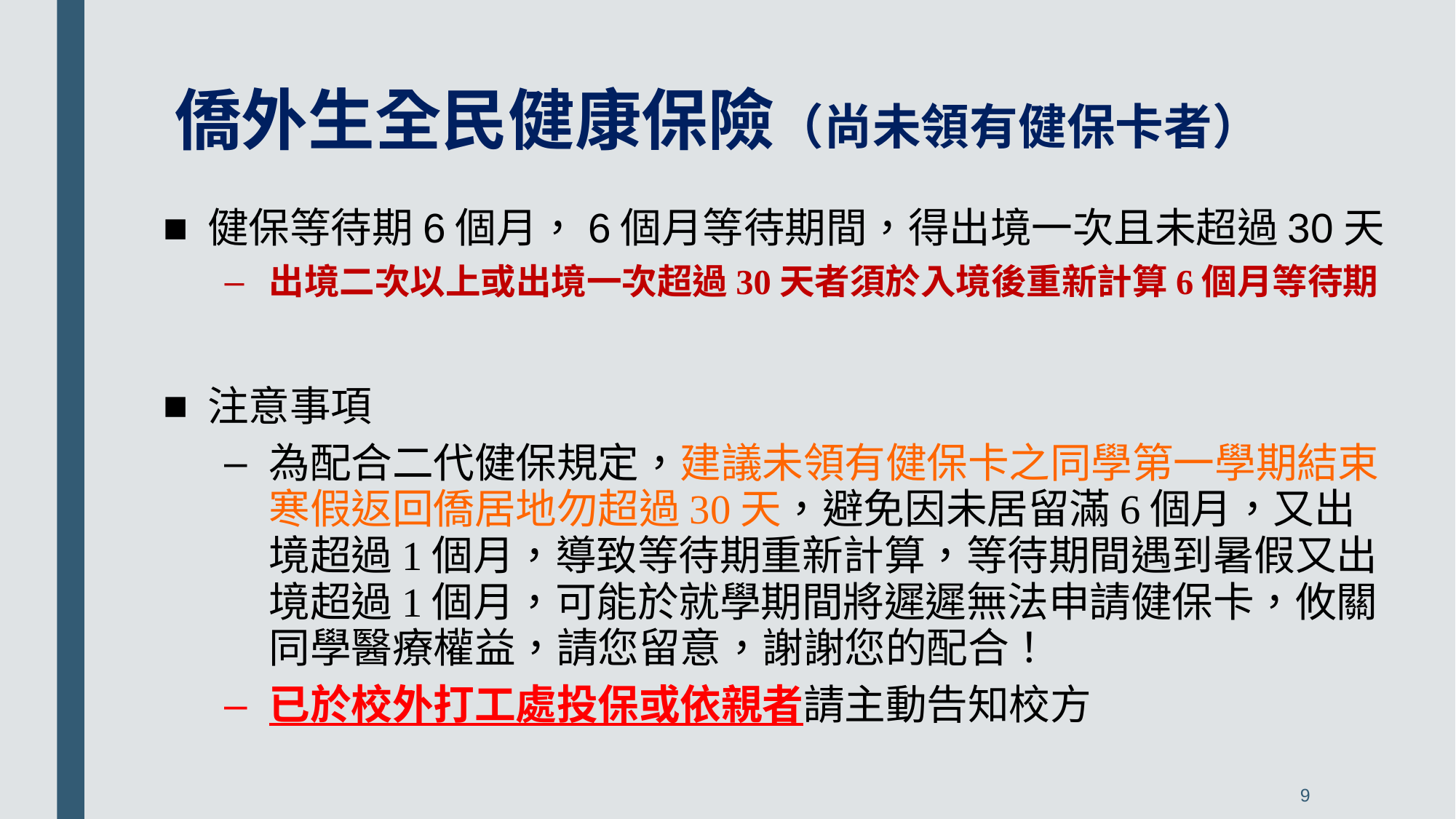

# 僑外生全民健康保險（尚未領有健保卡者）
健保等待期6個月，6個月等待期間，得出境一次且未超過30天
出境二次以上或出境一次超過30天者須於入境後重新計算6個月等待期

注意事項
為配合二代健保規定，建議未領有健保卡之同學第一學期結束寒假返回僑居地勿超過30天，避免因未居留滿6個月，又出境超過1個月，導致等待期重新計算，等待期間遇到暑假又出境超過1個月，可能於就學期間將遲遲無法申請健保卡，攸關同學醫療權益，請您留意，謝謝您的配合！
已於校外打工處投保或依親者請主動告知校方

9